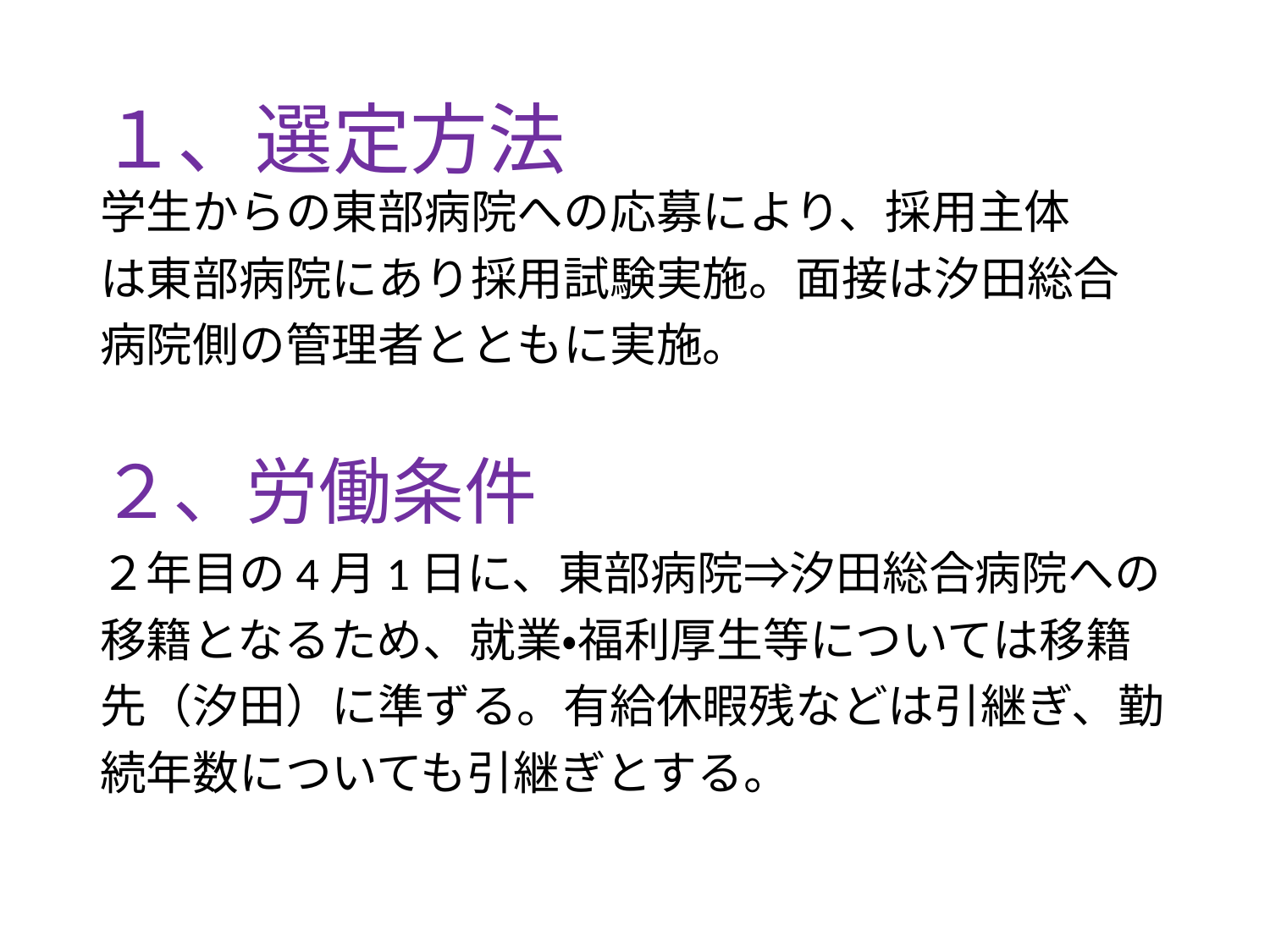

# １、選定方法
学生からの東部病院への応募により、採用主体
は東部病院にあり採用試験実施。面接は汐田総合
病院側の管理者とともに実施。

２、労働条件
２年目の4月1日に、東部病院⇒汐田総合病院への
移籍となるため、就業・福利厚生等については移籍
先（汐田）に準ずる。有給休暇残などは引継ぎ、勤
続年数についても引継ぎとする。